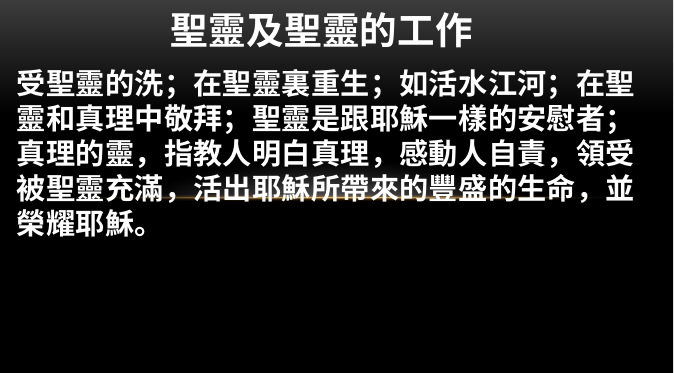

# 聖靈及聖靈的工作
受聖靈的洗；在聖靈裏重生；如活水江河；在聖靈和真理中敬拜；聖靈是跟耶穌一樣的安慰者；真理的靈，指教人明白真理，感動人自責，領受被聖靈充滿，活出耶穌所帶來的豐盛的生命，並榮耀耶穌。